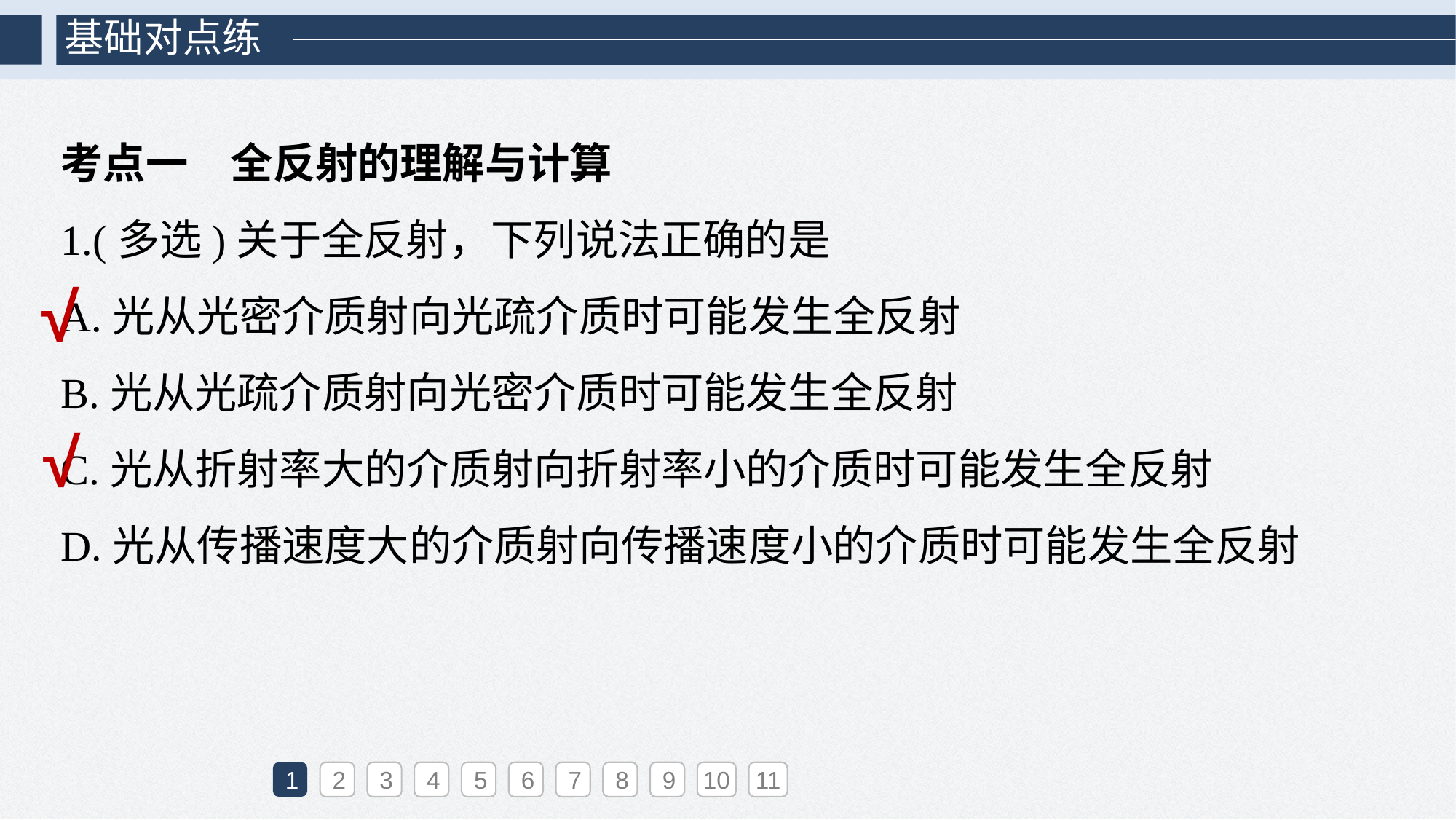

基础对点练

考点一　全反射的理解与计算
1.(多选)关于全反射，下列说法正确的是
A.光从光密介质射向光疏介质时可能发生全反射
B.光从光疏介质射向光密介质时可能发生全反射
C.光从折射率大的介质射向折射率小的介质时可能发生全反射
D.光从传播速度大的介质射向传播速度小的介质时可能发生全反射
√
√
1
2
3
4
5
6
7
8
9
10
11